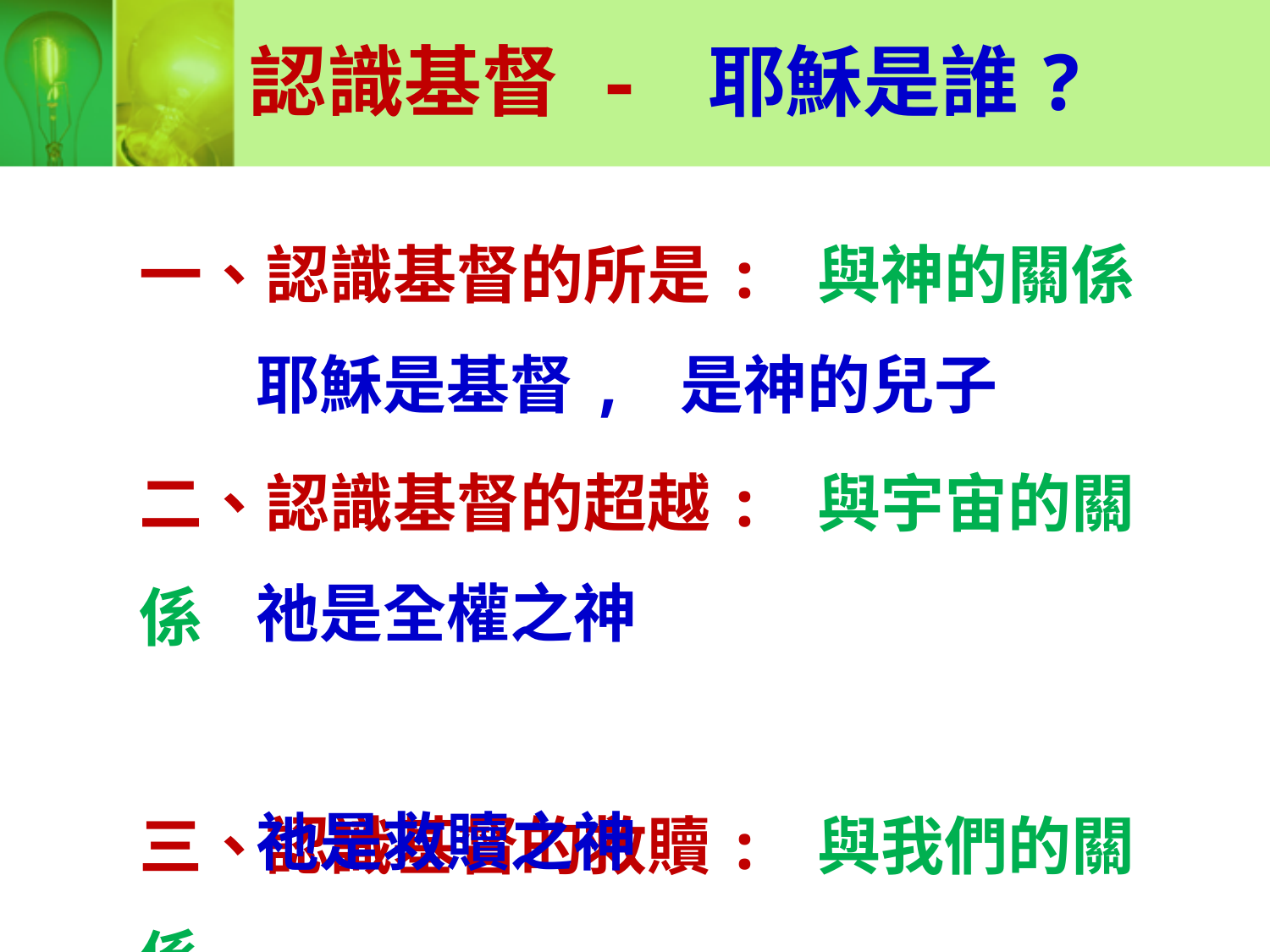

# 認識基督 - 耶穌是誰?
一、認識基督的所是: 與神的關係

二、認識基督的超越: 與宇宙的關係

三、認識基督的救贖: 與我們的關係

耶穌是基督, 是神的兒子

祂是全權之神

祂是救贖之神